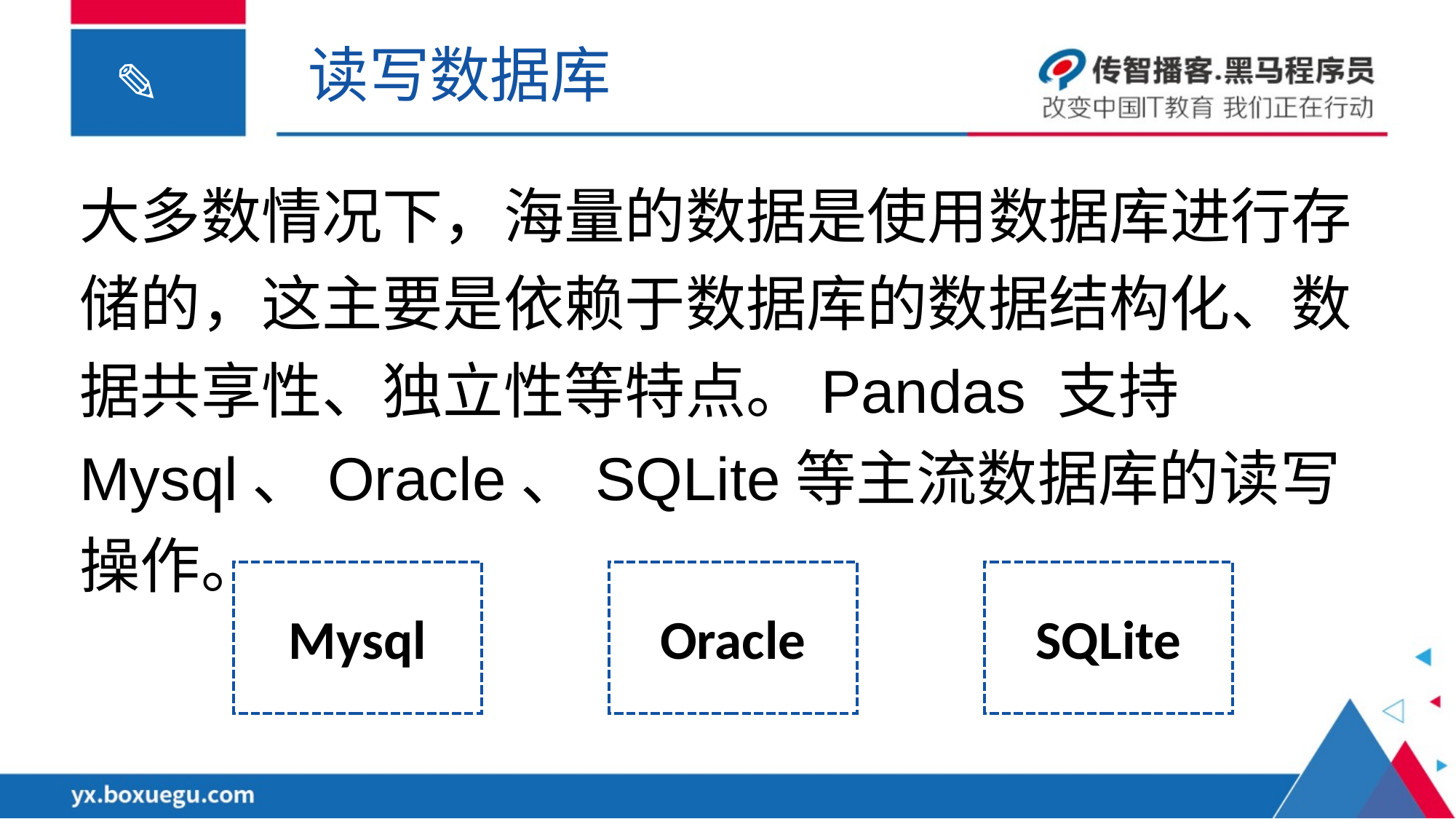

读写数据库
大多数情况下，海量的数据是使用数据库进行存储的，这主要是依赖于数据库的数据结构化、数据共享性、独立性等特点。Pandas 支持Mysql、Oracle、SQLite等主流数据库的读写操作。
Mysql
Oracle
SQLite